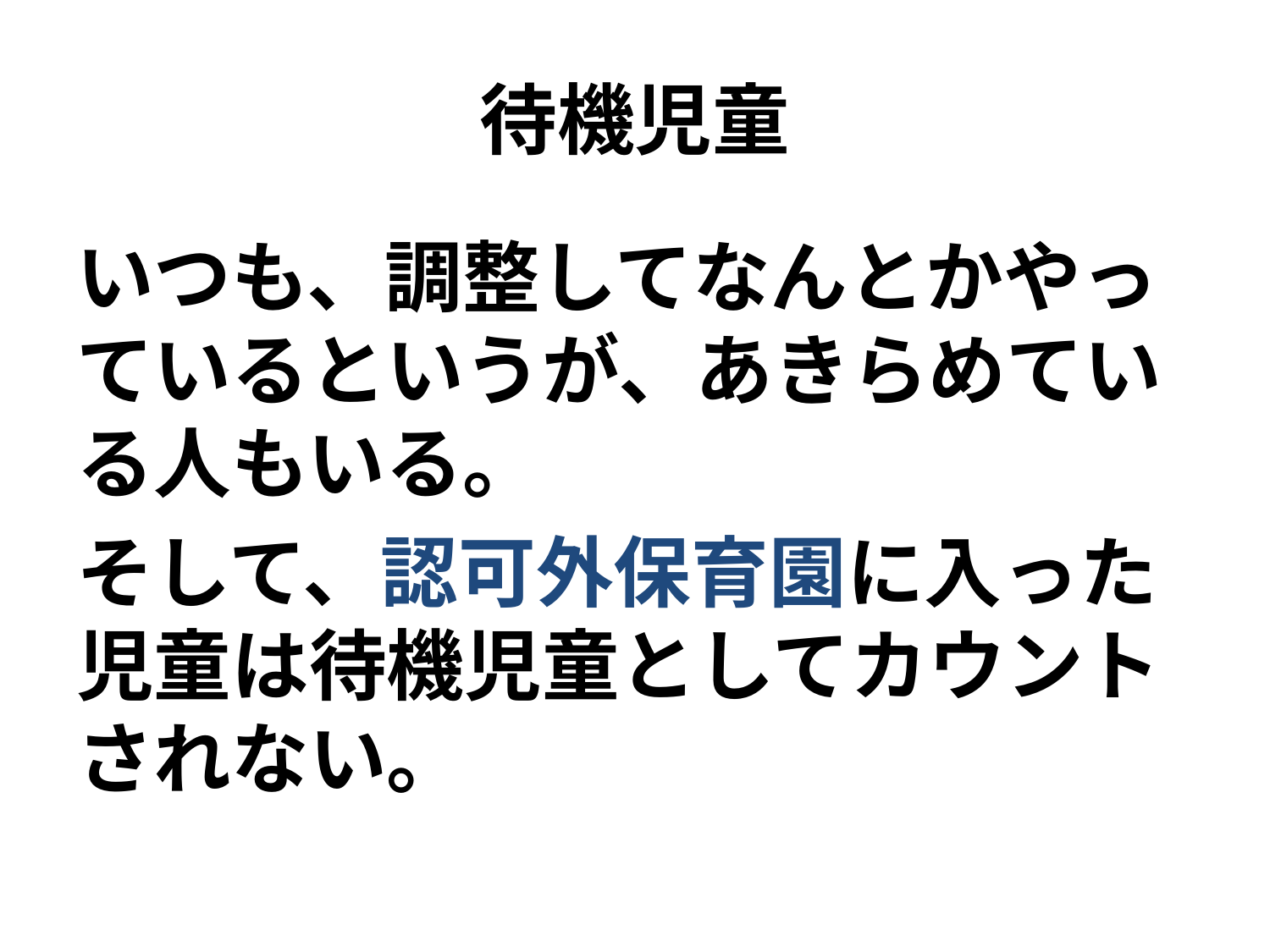

# 待機児童
いつも、調整してなんとかやっているというが、あきらめている人もいる。
そして、認可外保育園に入った児童は待機児童としてカウントされない。